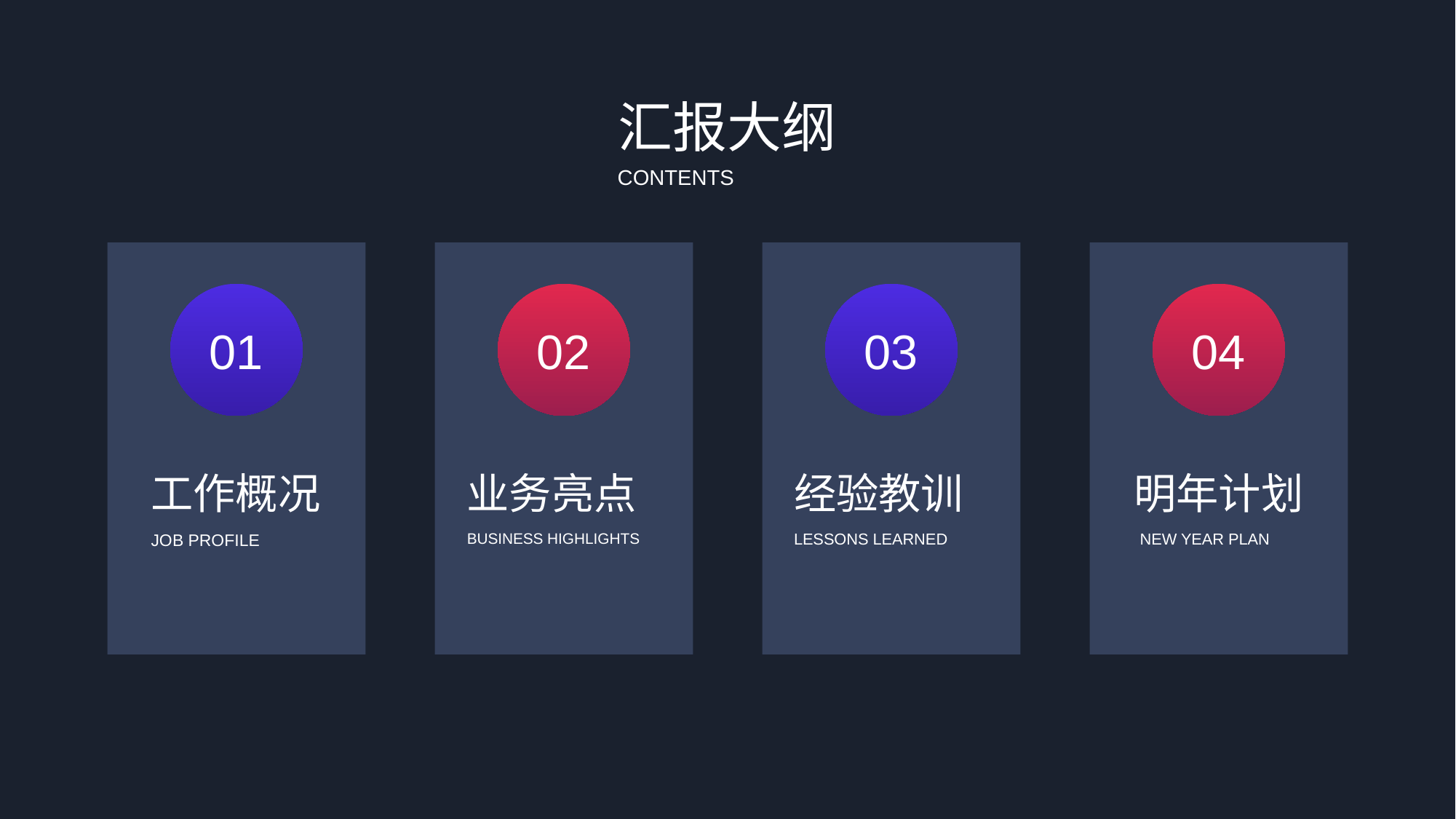

汇报大纲
CONTENTS

01
02
03
04
工作概况
业务亮点
经验教训
明年计划
JOB PROFILE
BUSINESS HIGHLIGHTS
LESSONS LEARNED
NEW YEAR PLAN